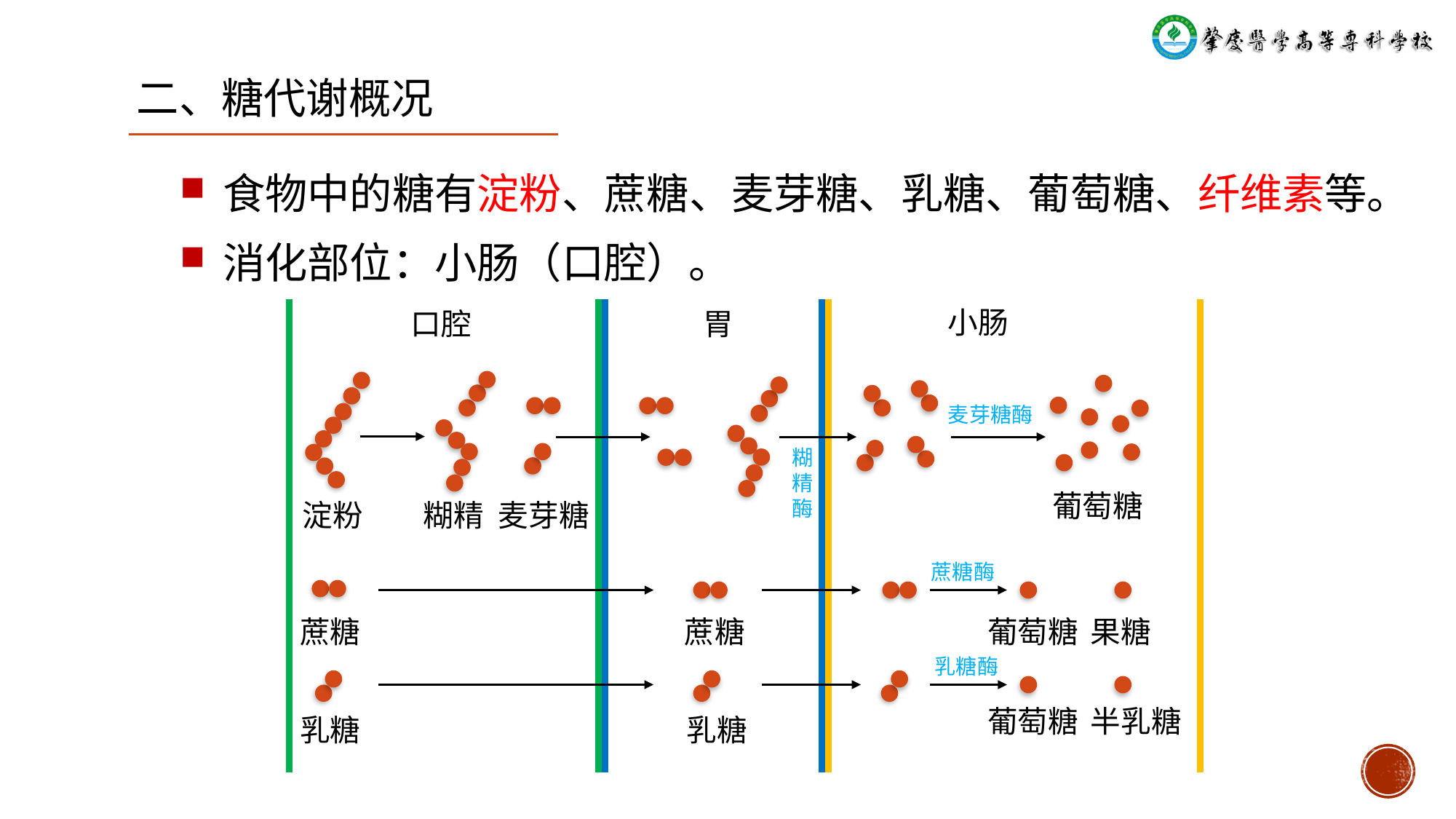

二、糖代谢概况
食物中的糖有淀粉、蔗糖、麦芽糖、乳糖、葡萄糖、纤维素等。
消化部位：小肠（口腔）。
小肠
口腔
胃

麦芽糖酶

糊精酶

葡萄糖
淀粉
糊精
麦芽糖
蔗糖酶

蔗糖
蔗糖
葡萄糖
果糖
乳糖酶

葡萄糖
半乳糖
乳糖
乳糖